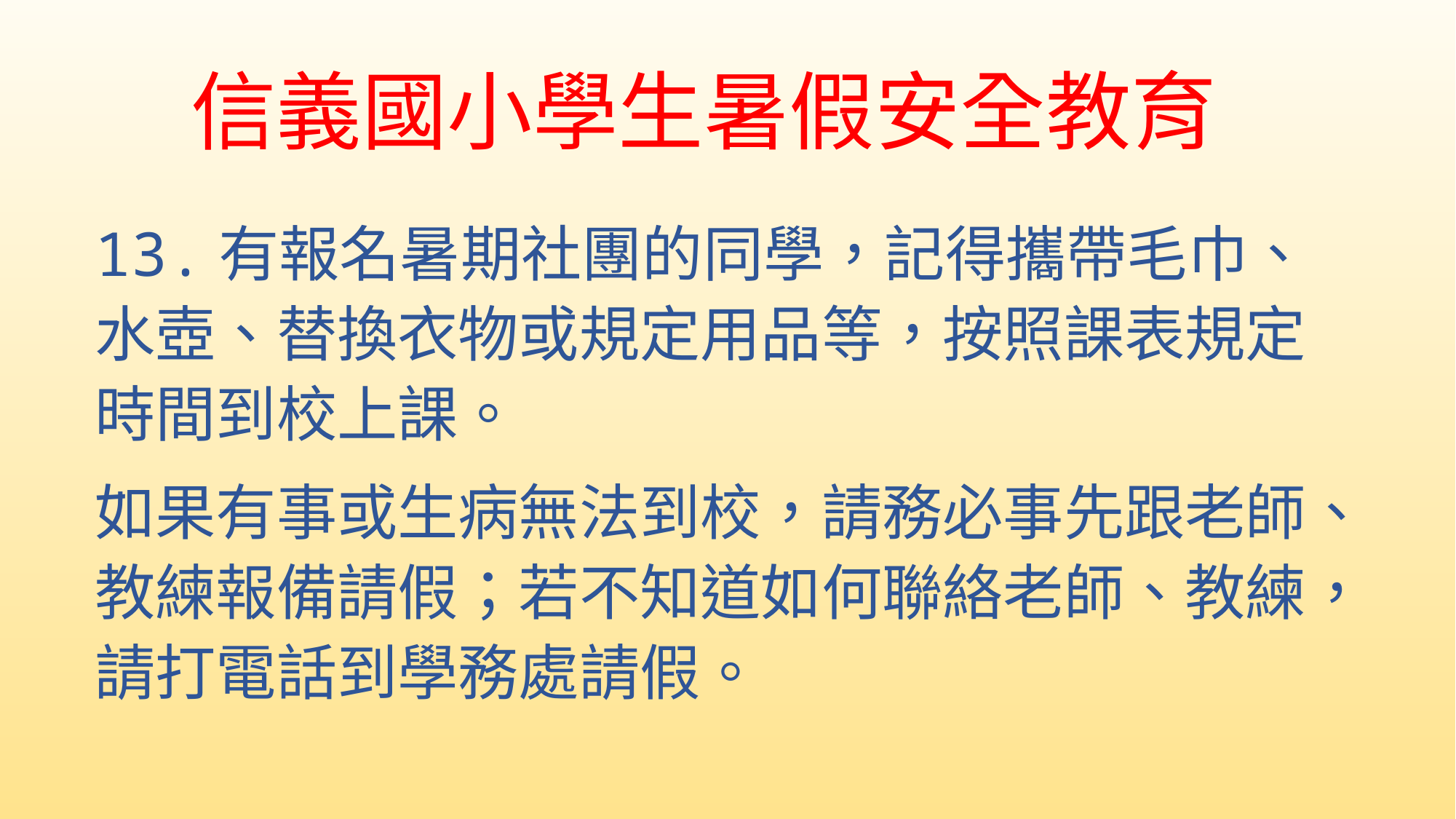

# 信義國小學生暑假安全教育
13.有報名暑期社團的同學，記得攜帶毛巾、水壺、替換衣物或規定用品等，按照課表規定時間到校上課。
如果有事或生病無法到校，請務必事先跟老師、教練報備請假；若不知道如何聯絡老師、教練，請打電話到學務處請假。